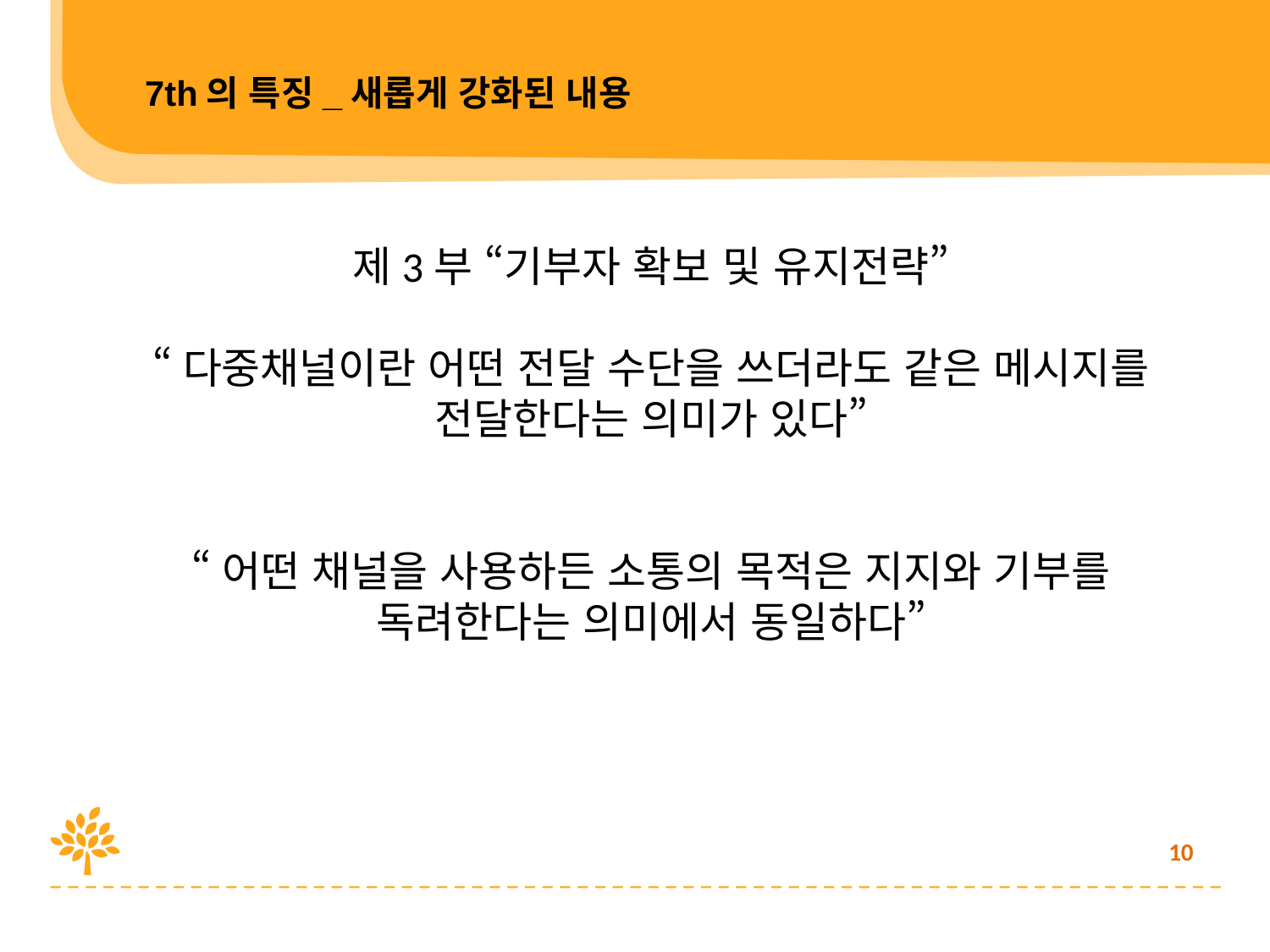

7th의 특징_새롭게 강화된 내용
제3부 “기부자 확보 및 유지전략”

“다중채널이란 어떤 전달 수단을 쓰더라도 같은 메시지를 전달한다는 의미가 있다”

“어떤 채널을 사용하든 소통의 목적은 지지와 기부를 독려한다는 의미에서 동일하다”

10